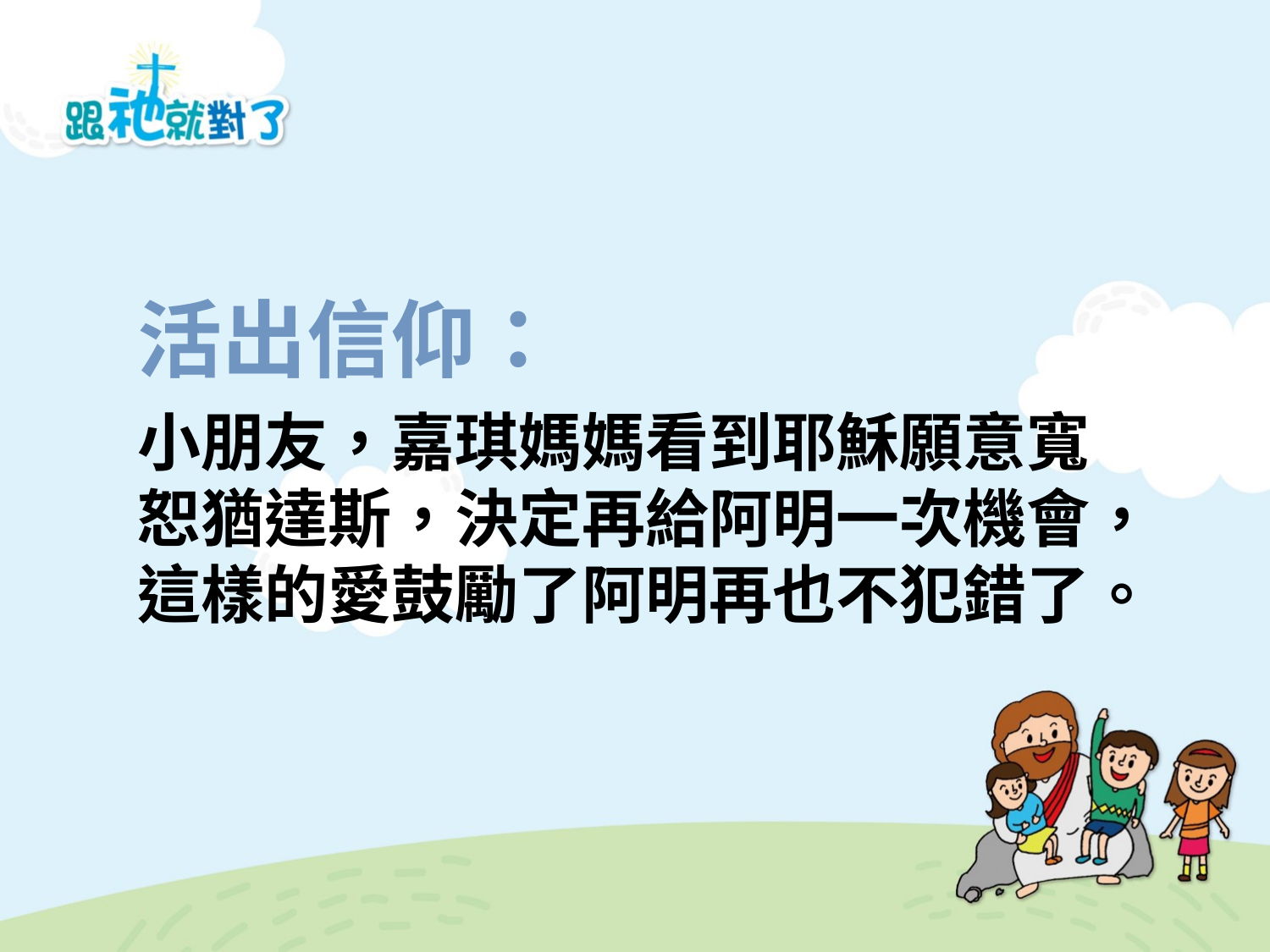

活出信仰：
小朋友，嘉琪媽媽看到耶穌願意寬恕猶達斯，決定再給阿明一次機會，這樣的愛鼓勵了阿明再也不犯錯了。